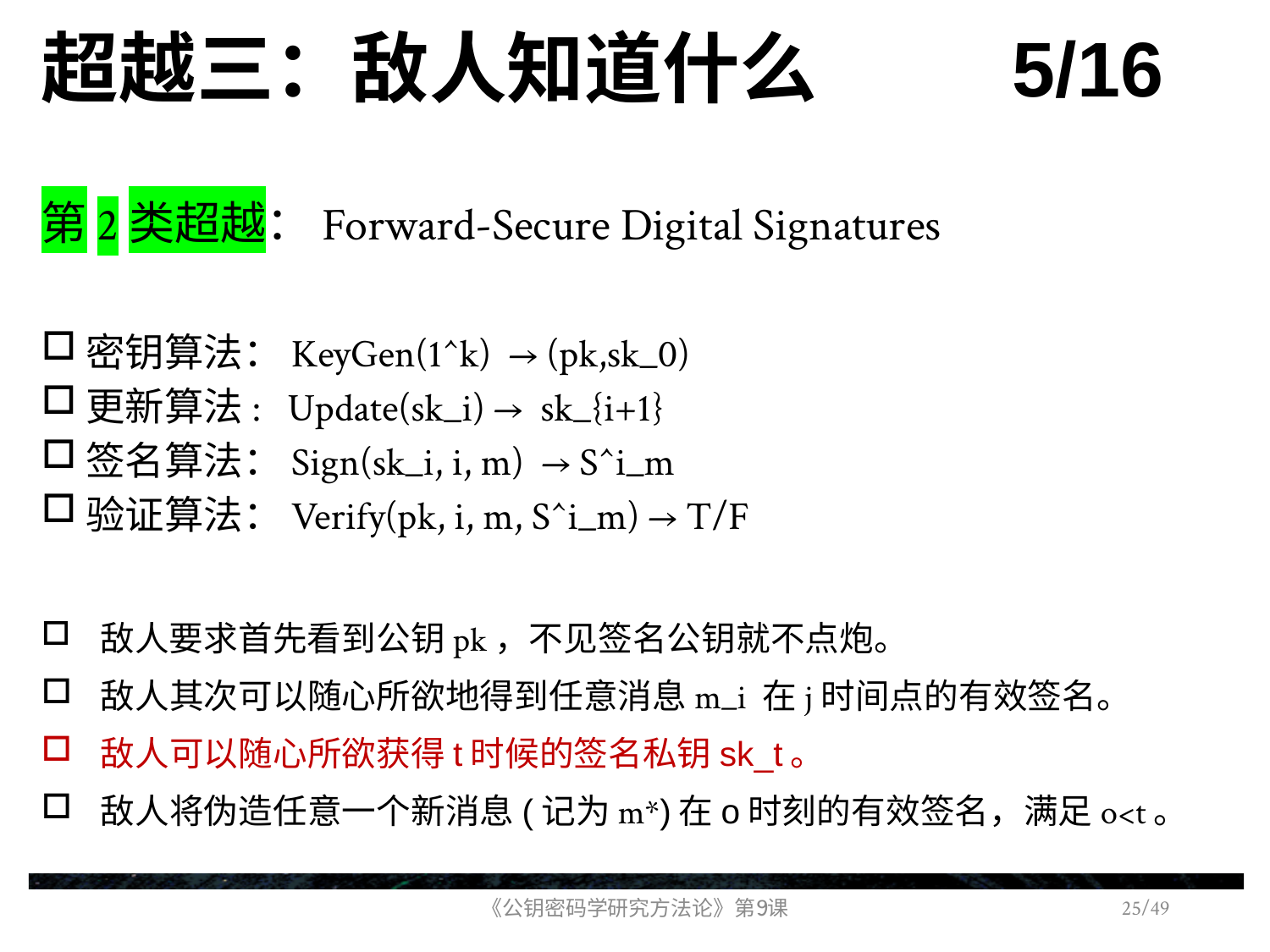

# 超越三：敌人知道什么          5/16
第2类超越：Forward-Secure Digital Signatures

密钥算法：KeyGen(1^k)  → (pk,sk_0)
更新算法:   Update(sk_i) →  sk_{i+1}
签名算法：Sign(sk_i, i, m)  → S^i_m
验证算法：Verify(pk, i, m, S^i_m) → T/F

 敌人要求首先看到公钥pk，不见签名公钥就不点炮。
敌人其次可以随心所欲地得到任意消息m_i 在j时间点的有效签名。
敌人可以随心所欲获得t时候的签名私钥sk_t。
敌人将伪造任意一个新消息(记为m*)在o时刻的有效签名，满足o<t。

《公钥密码学研究方法论》第9课
25/49